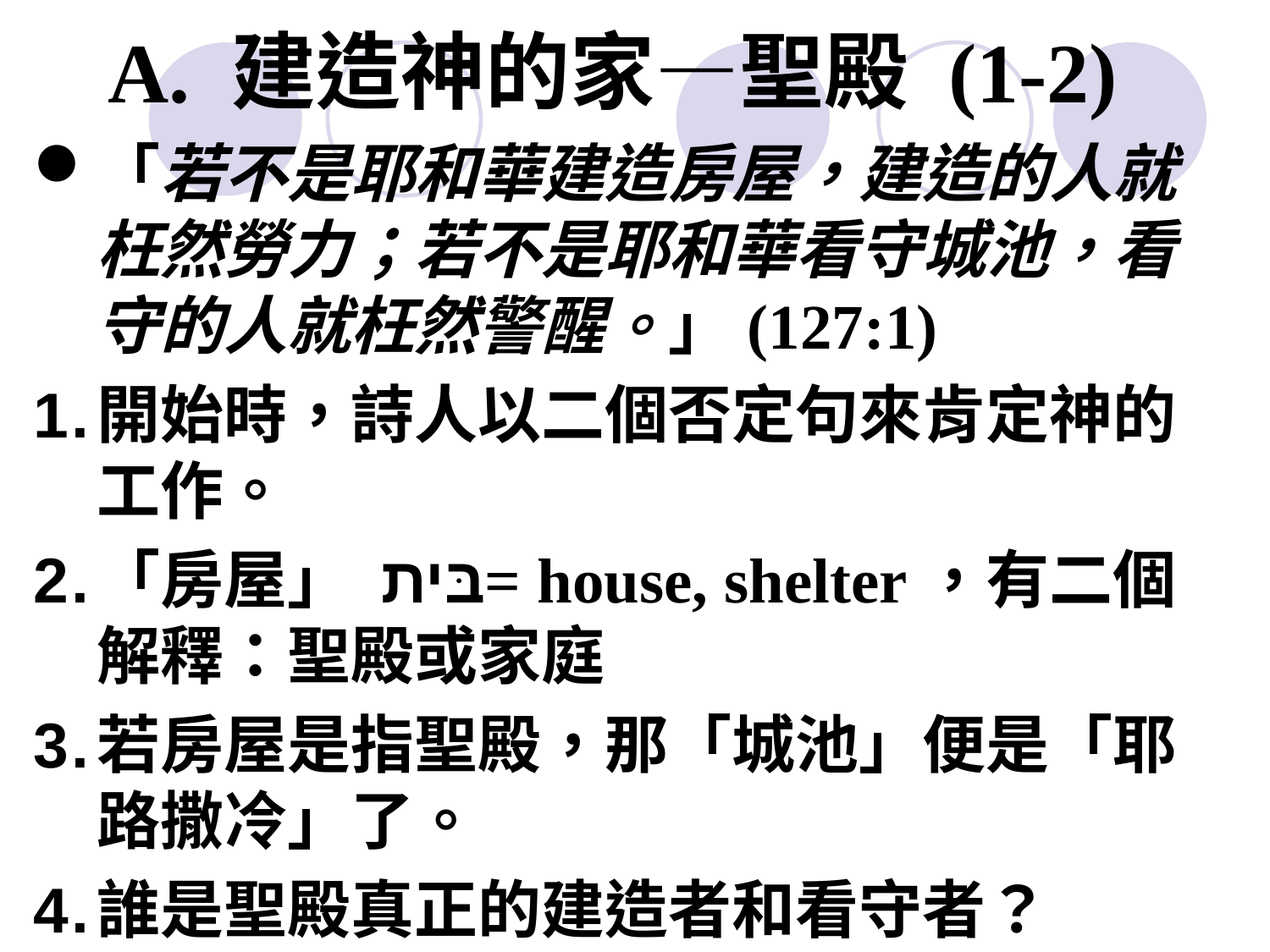

# A. 建造神的家—聖殿 (1-2)
「若不是耶和華建造房屋，建造的人就枉然勞力；若不是耶和華看守城池，看守的人就枉然警醒。」(127:1)
開始時，詩人以二個否定句來肯定神的工作。
「房屋」 בּית= house, shelter，有二個解釋：聖殿或家庭
若房屋是指聖殿，那「城池」便是「耶路撒冷」了。
誰是聖殿真正的建造者和看守者？